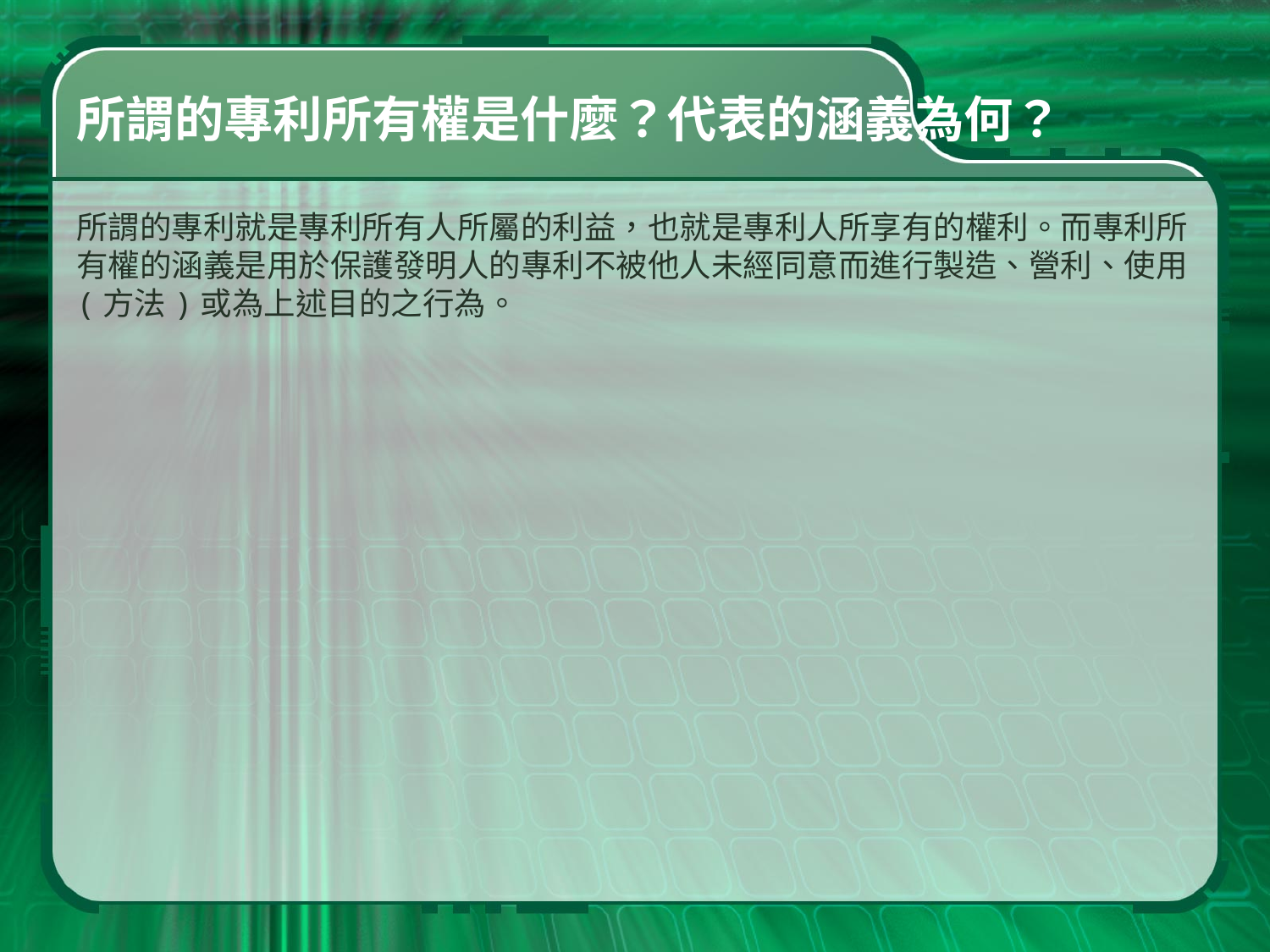

# 所謂的專利所有權是什麼？代表的涵義為何？
所謂的專利就是專利所有人所屬的利益，也就是專利人所享有的權利。而專利所有權的涵義是用於保護發明人的專利不被他人未經同意而進行製造、營利、使用(方法)或為上述目的之行為。